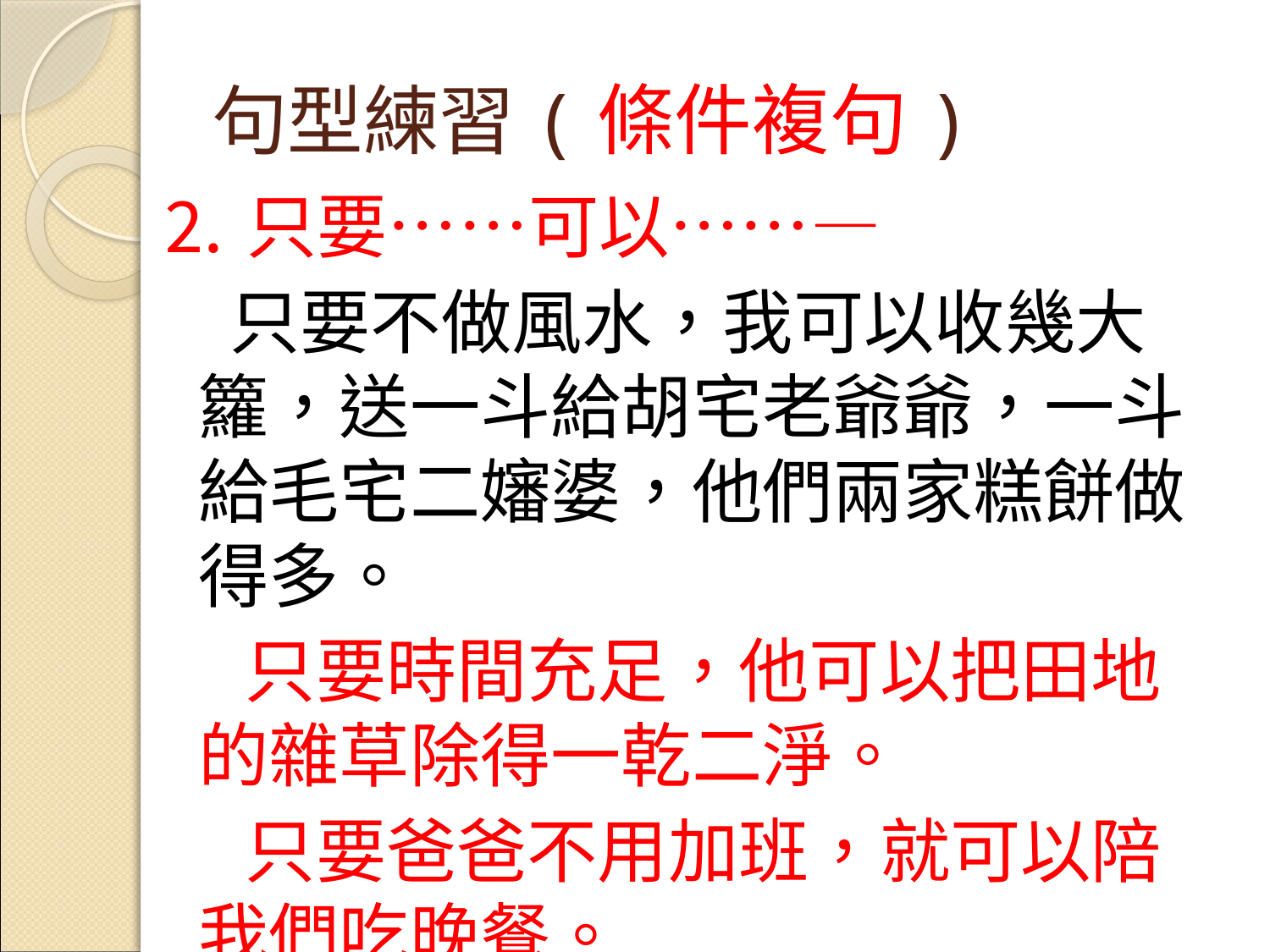

句型練習(條件複句)
⒉只要……可以……—
　只要不做風水，我可以收幾大籮，送一斗給胡宅老爺爺，一斗給毛宅二嬸婆，他們兩家糕餅做得多。
　 只要時間充足，他可以把田地的雜草除得一乾二淨。
　 只要爸爸不用加班，就可以陪我們吃晚餐。